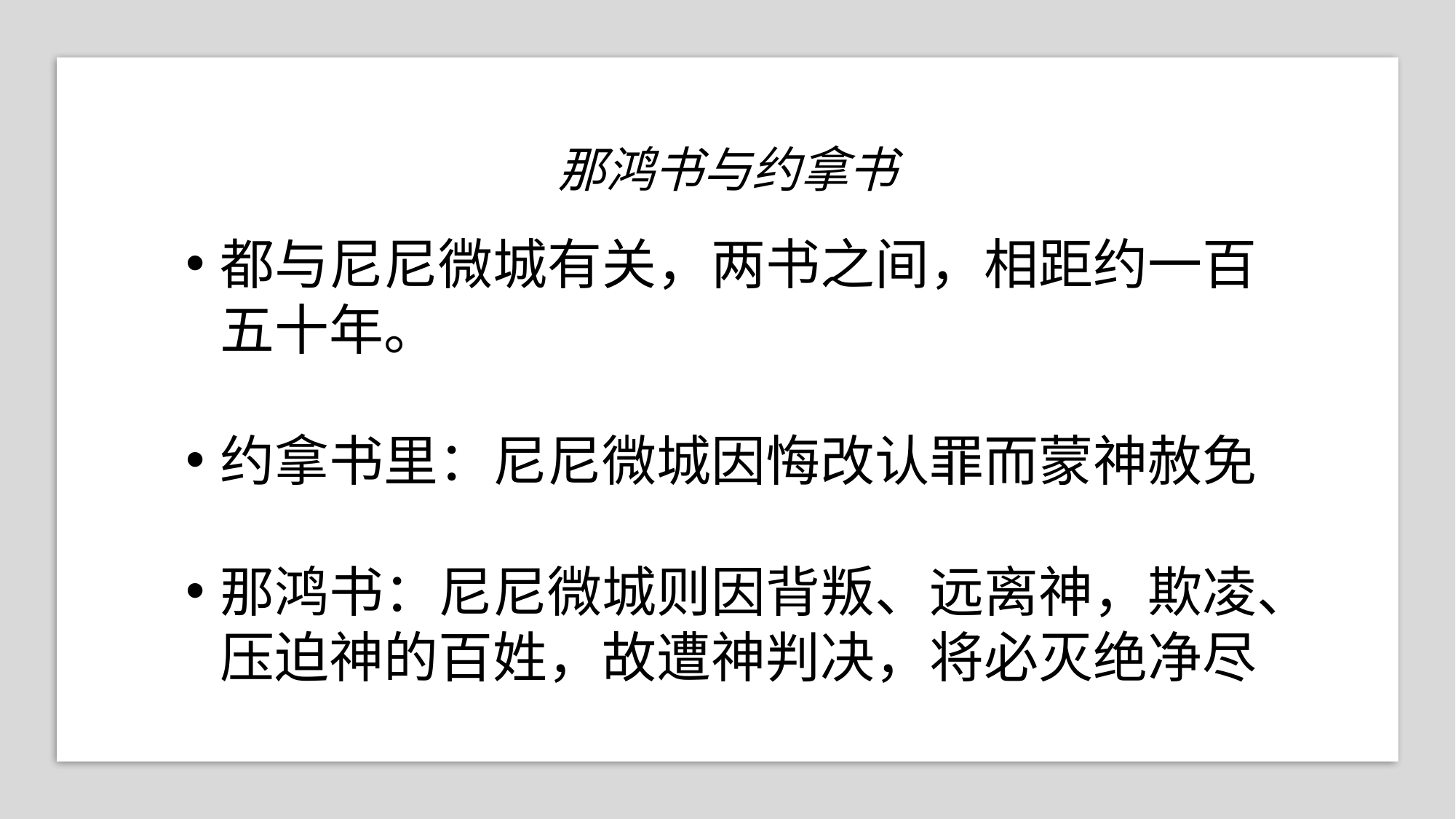

那鸿书与约拿书

都与尼尼微城有关，两书之间，相距约一百五十年。

约拿书里：尼尼微城因悔改认罪而蒙神赦免

那鸿书：尼尼微城则因背叛、远离神，欺凌、压迫神的百姓，故遭神判决，将必灭绝净尽